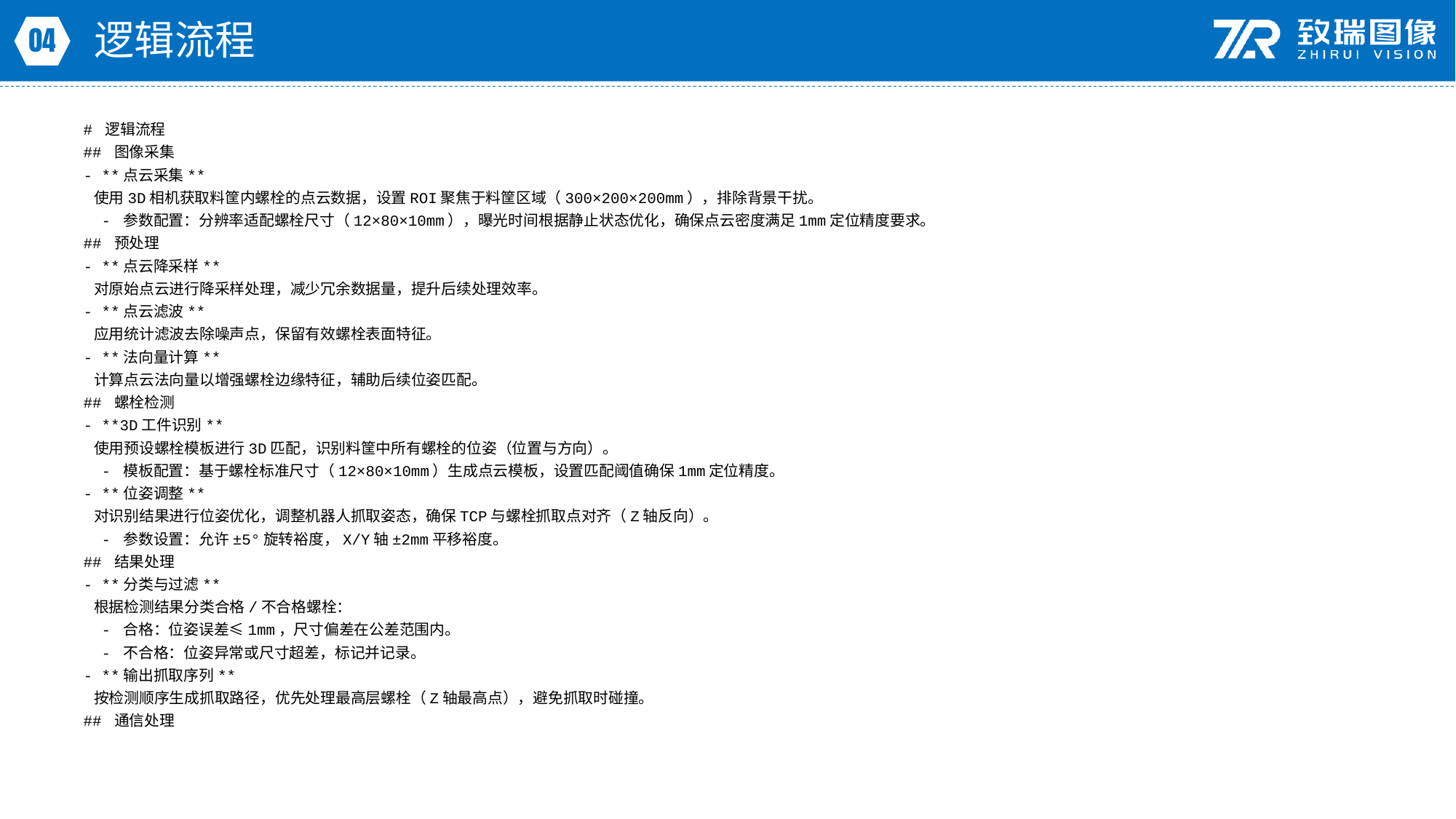

逻辑流程
04

# 逻辑流程
## 图像采集
- **点云采集**
  使用3D相机获取料筐内螺栓的点云数据，设置ROI聚焦于料筐区域（300×200×200mm），排除背景干扰。
  - 参数配置：分辨率适配螺栓尺寸（12×80×10mm），曝光时间根据静止状态优化，确保点云密度满足1mm定位精度要求。
## 预处理
- **点云降采样**
  对原始点云进行降采样处理，减少冗余数据量，提升后续处理效率。
- **点云滤波**
  应用统计滤波去除噪声点，保留有效螺栓表面特征。
- **法向量计算**
  计算点云法向量以增强螺栓边缘特征，辅助后续位姿匹配。
## 螺栓检测
- **3D工件识别**
  使用预设螺栓模板进行3D匹配，识别料筐中所有螺栓的位姿（位置与方向）。
  - 模板配置：基于螺栓标准尺寸（12×80×10mm）生成点云模板，设置匹配阈值确保1mm定位精度。
- **位姿调整**
  对识别结果进行位姿优化，调整机器人抓取姿态，确保TCP与螺栓抓取点对齐（Z轴反向）。
  - 参数设置：允许±5°旋转裕度，X/Y轴±2mm平移裕度。
## 结果处理
- **分类与过滤**
  根据检测结果分类合格/不合格螺栓：
  - 合格：位姿误差≤1mm，尺寸偏差在公差范围内。
  - 不合格：位姿异常或尺寸超差，标记并记录。
- **输出抓取序列**
  按检测顺序生成抓取路径，优先处理最高层螺栓（Z轴最高点），避免抓取时碰撞。
## 通信处理